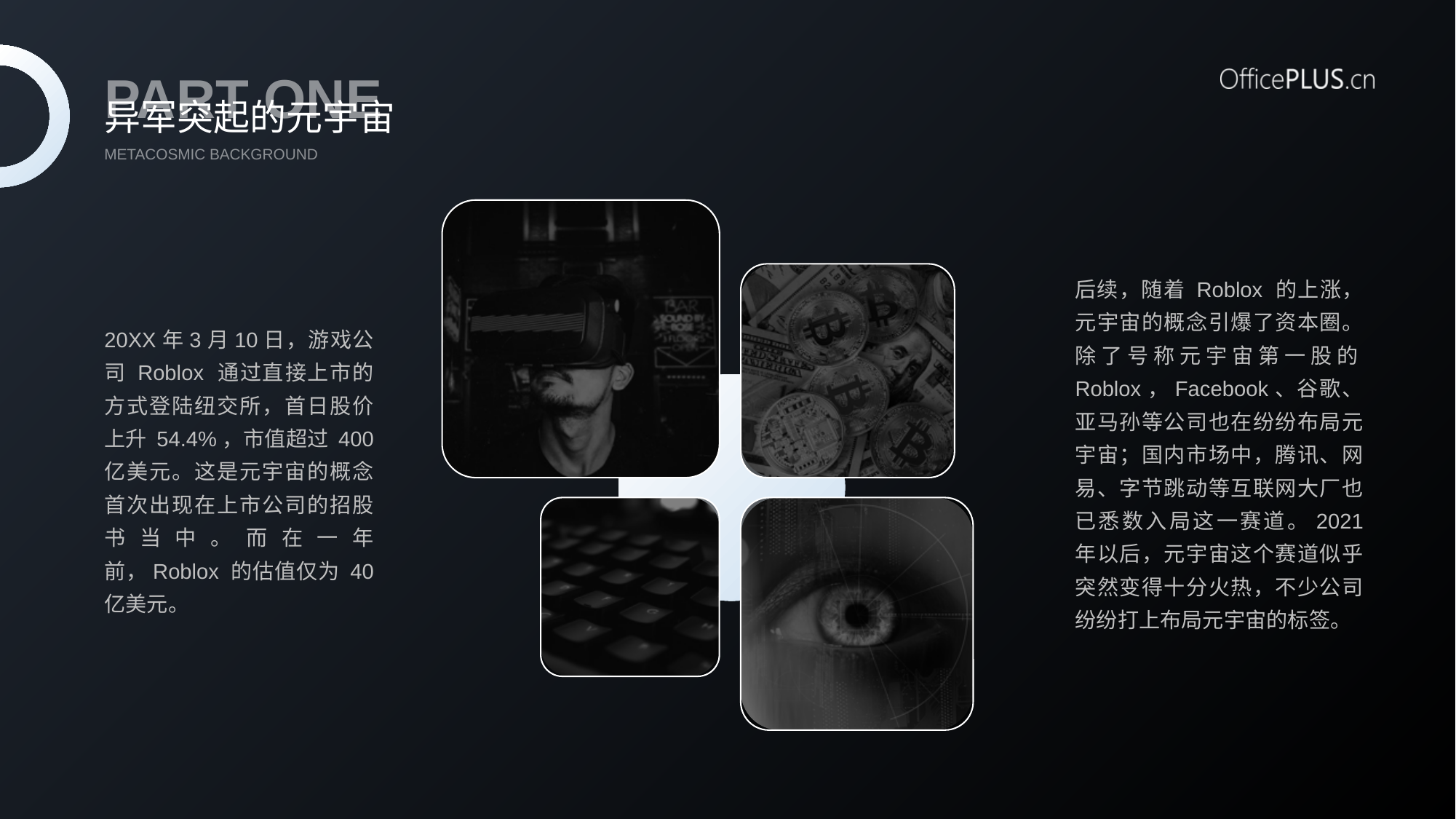

PART ONE
异军突起的元宇宙
Metacosmic background

后续，随着 Roblox 的上涨，元宇宙的概念引爆了资本圈。除了号称元宇宙第一股的Roblox，Facebook、谷歌、亚马孙等公司也在纷纷布局元宇宙；国内市场中，腾讯、网易、字节跳动等互联网大厂也已悉数入局这一赛道。2021 年以后，元宇宙这个赛道似乎突然变得十分火热，不少公司纷纷打上布局元宇宙的标签。
20XX年3月10日，游戏公司 Roblox 通过直接上市的方式登陆纽交所，首日股价上升 54.4%，市值超过 400 亿美元。这是元宇宙的概念首次出现在上市公司的招股书当中。而在一年前，Roblox 的估值仅为 40 亿美元。